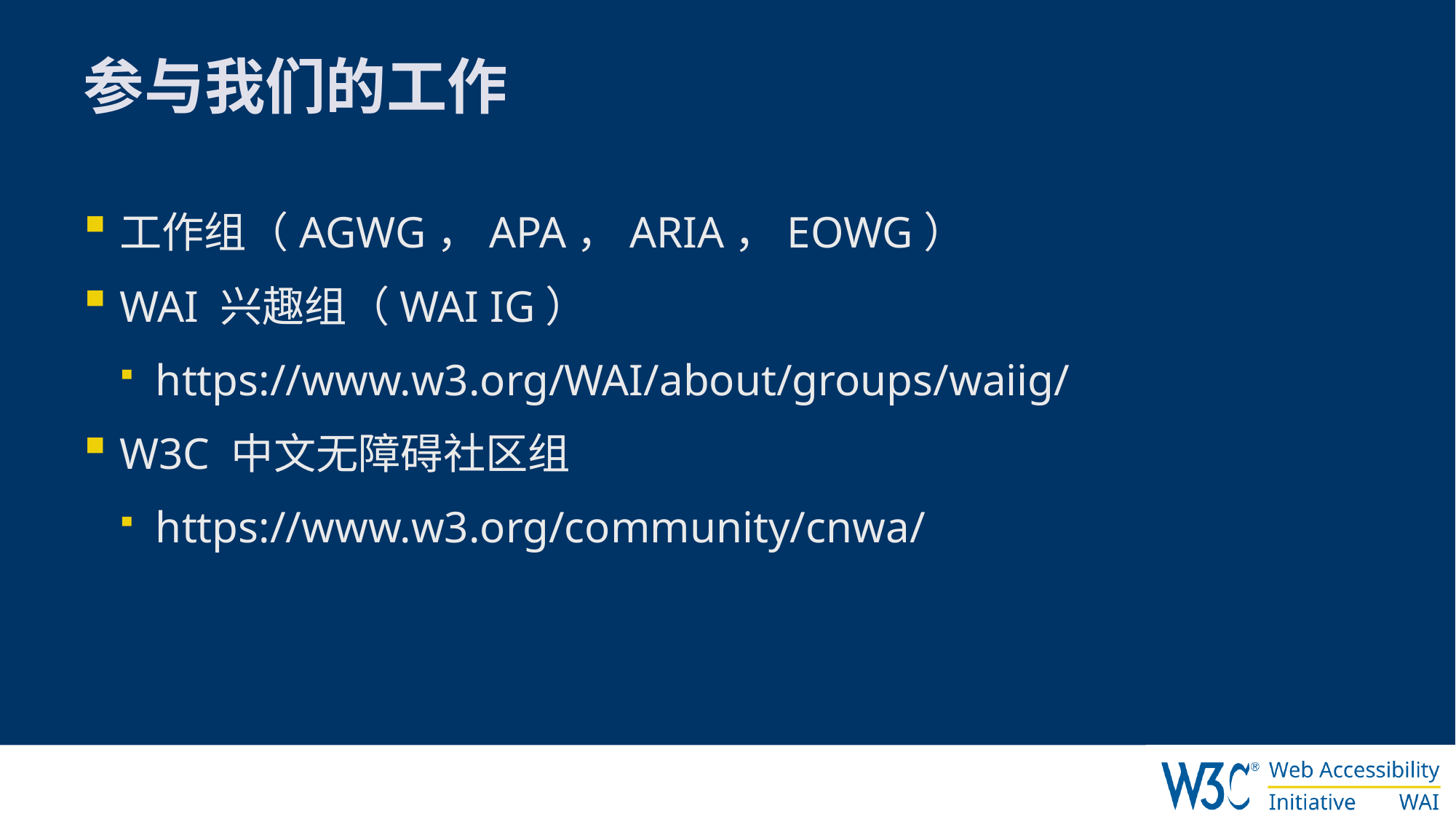

# 参与我们的工作
工作组（AGWG，APA，ARIA，EOWG）
WAI 兴趣组（WAI IG）
https://www.w3.org/WAI/about/groups/waiig/
W3C 中文无障碍社区组
https://www.w3.org/community/cnwa/